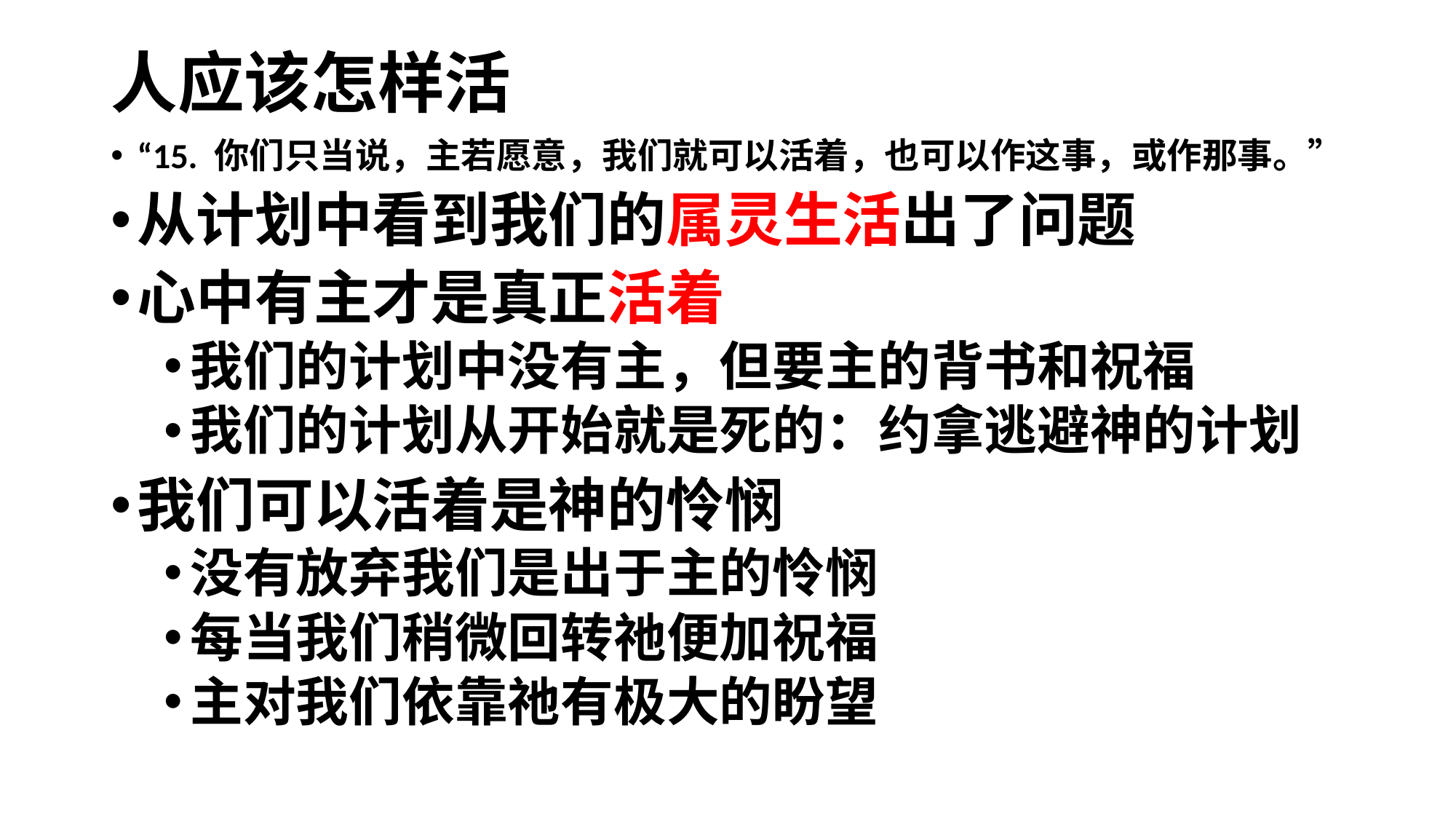

# 人应该怎样活
“15. 你们只当说，主若愿意，我们就可以活着，也可以作这事，或作那事。”
从计划中看到我们的属灵生活出了问题
心中有主才是真正活着
我们的计划中没有主，但要主的背书和祝福
我们的计划从开始就是死的：约拿逃避神的计划
我们可以活着是神的怜悯
没有放弃我们是出于主的怜悯
每当我们稍微回转祂便加祝福
主对我们依靠祂有极大的盼望